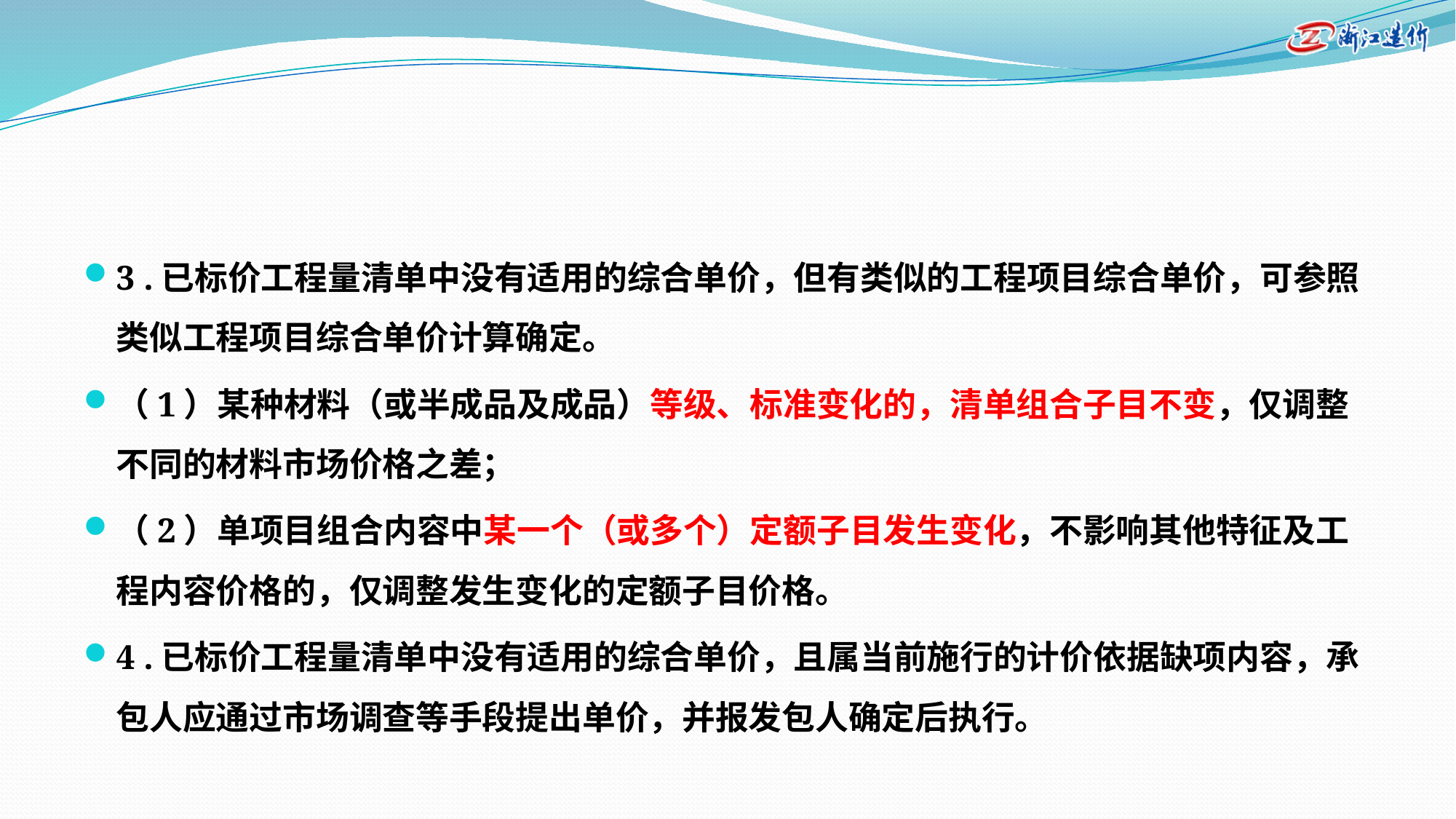

#
3 .已标价工程量清单中没有适用的综合单价，但有类似的工程项目综合单价，可参照类似工程项目综合单价计算确定。
（1）某种材料（或半成品及成品）等级、标准变化的，清单组合子目不变，仅调整不同的材料市场价格之差；
（2）单项目组合内容中某一个（或多个）定额子目发生变化，不影响其他特征及工程内容价格的，仅调整发生变化的定额子目价格。
4 .已标价工程量清单中没有适用的综合单价，且属当前施行的计价依据缺项内容，承包人应通过市场调查等手段提出单价，并报发包人确定后执行。